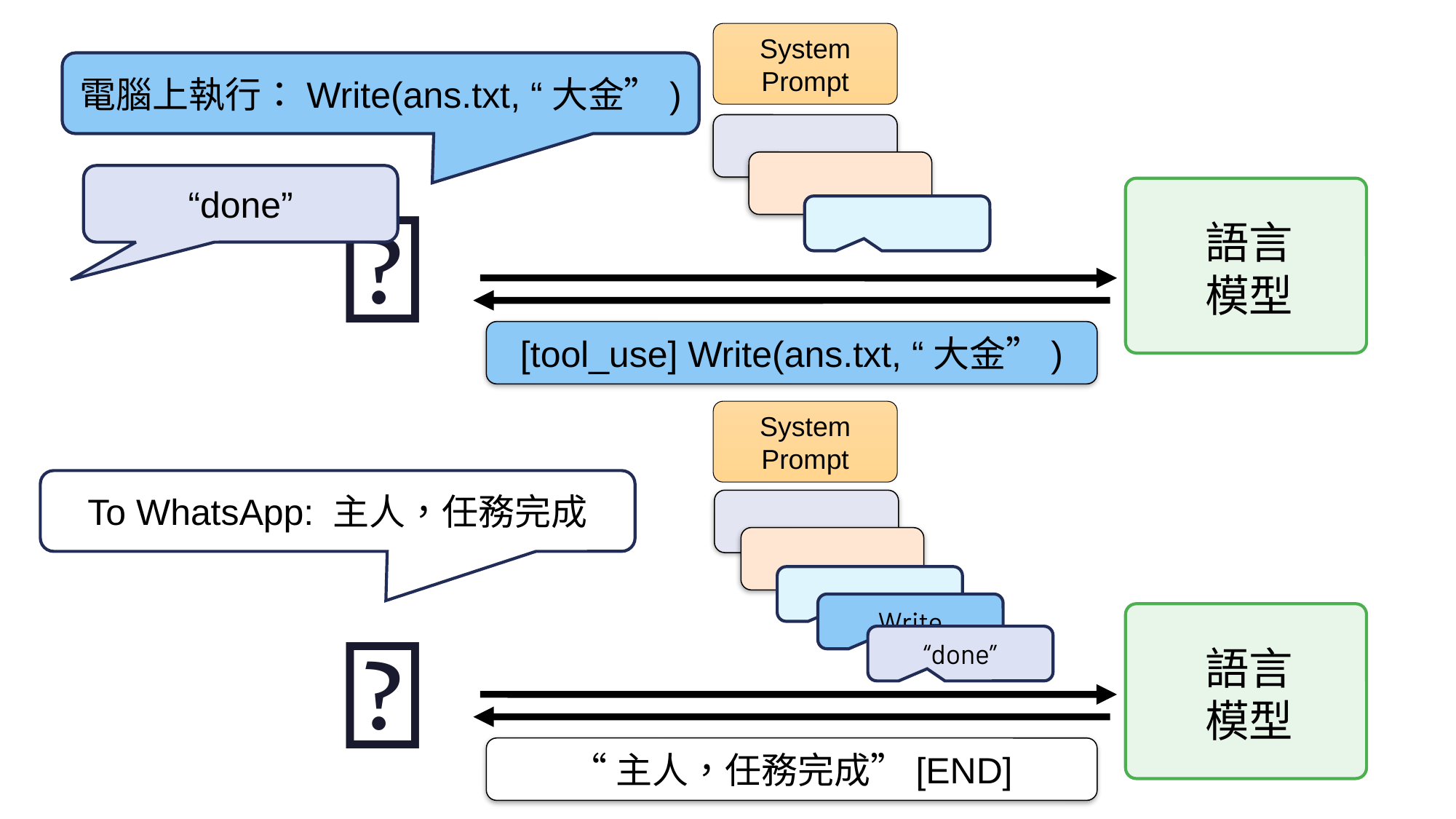

System Prompt
電腦上執行：Write(ans.txt, “大金”)

“done”
🦞

語言
模型

[tool_use] Write(ans.txt, “大金”)
System Prompt
To WhatsApp: 主人，任務完成

Write
🦞

語言
模型
“done”

“主人，任務完成”[END]